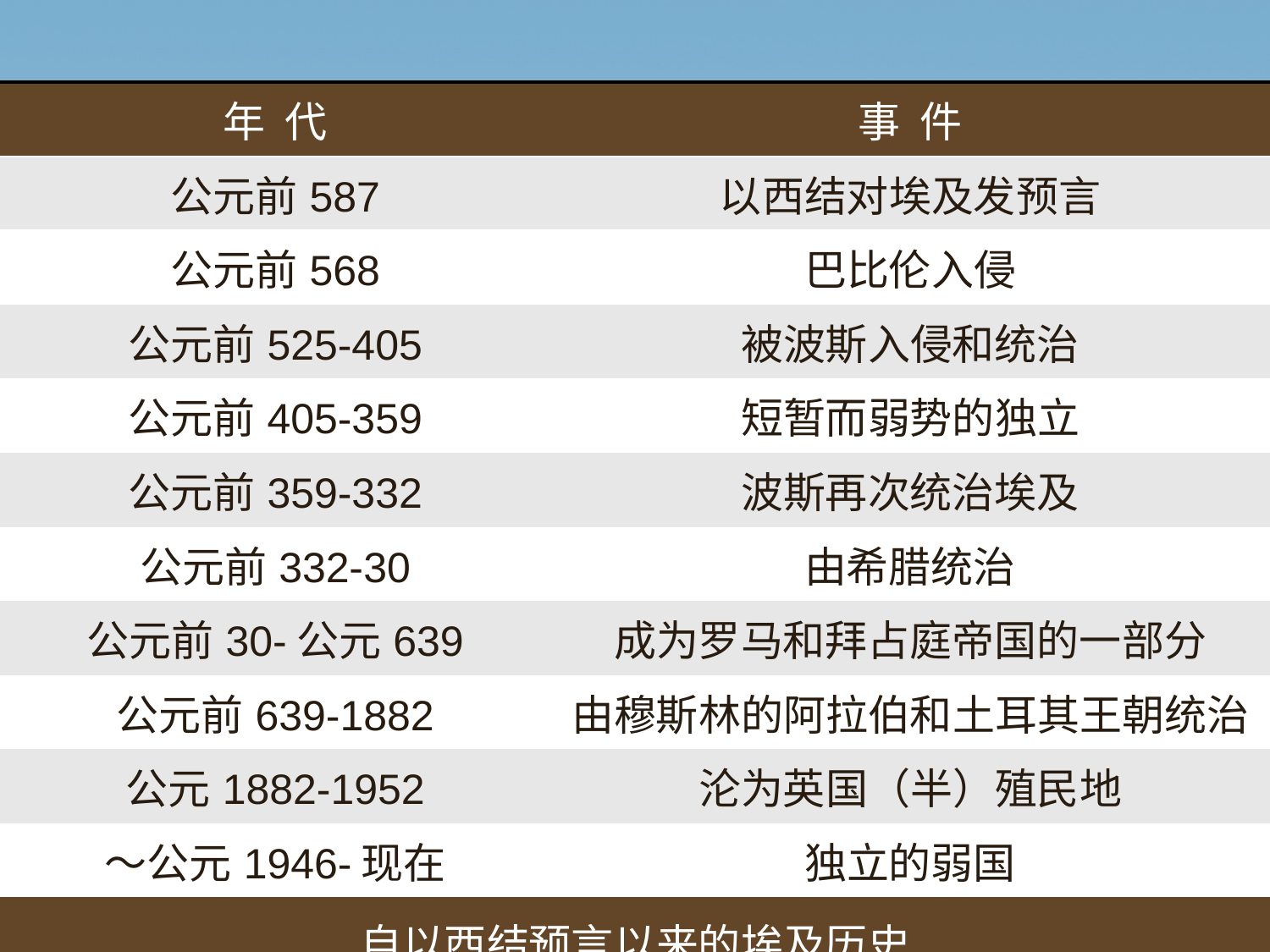

| 年 代 | 事 件 |
| --- | --- |
| 公元前587 | 以西结对埃及发预言 |
| 公元前568 | 巴比伦入侵 |
| 公元前525-405 | 被波斯入侵和统治 |
| 公元前405-359 | 短暂而弱势的独立 |
| 公元前359-332 | 波斯再次统治埃及 |
| 公元前332-30 | 由希腊统治 |
| 公元前30-公元639 | 成为罗马和拜占庭帝国的一部分 |
| 公元前639-1882 | 由穆斯林的阿拉伯和土耳其王朝统治 |
| 公元1882-1952 | 沦为英国（半）殖民地 |
| ～公元1946-现在 | 独立的弱国 |
| 自以西结预言以来的埃及历史 |  |